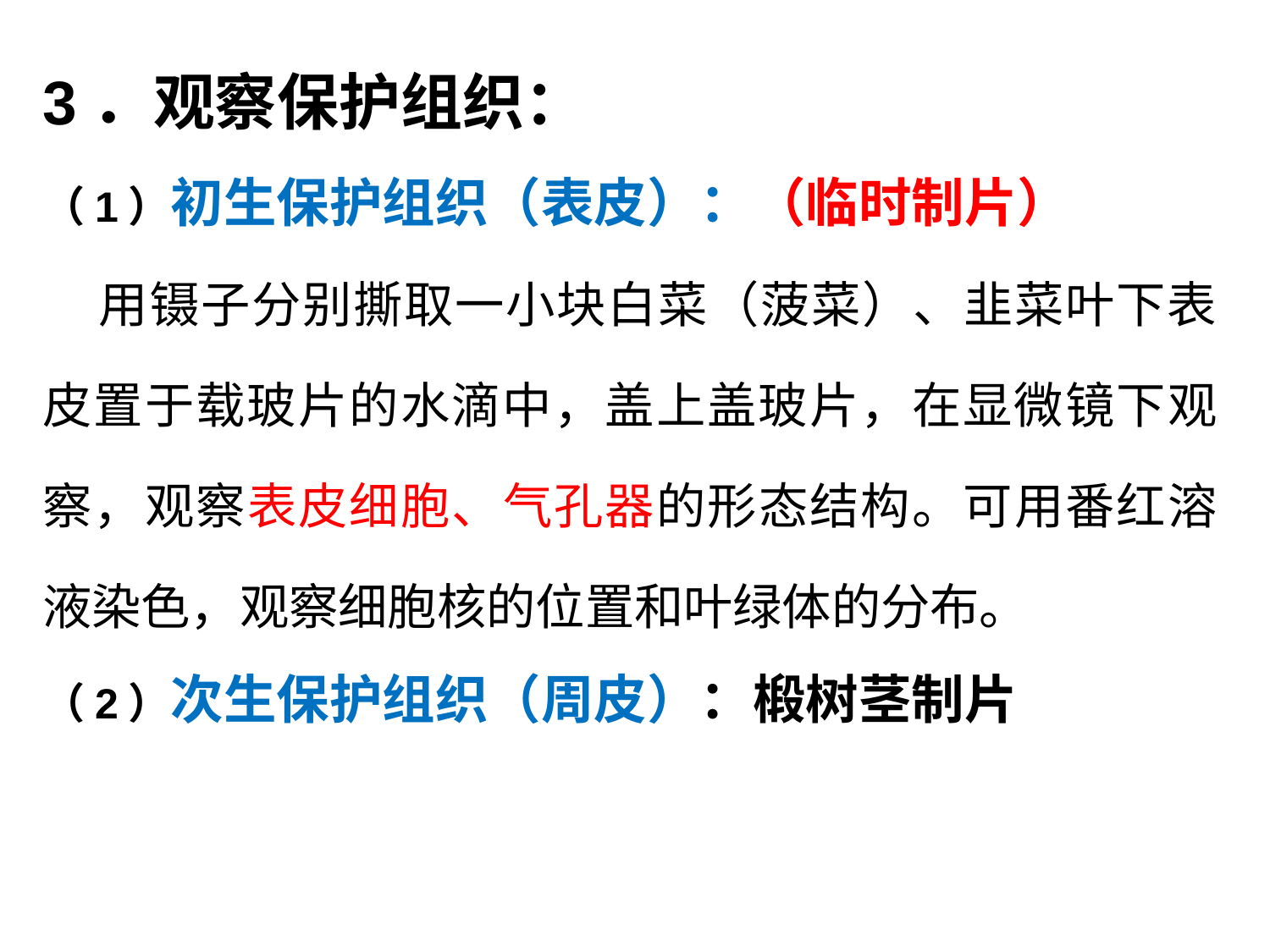

3．观察保护组织：
（1）初生保护组织（表皮）：（临时制片）
    用镊子分别撕取一小块白菜（菠菜）、韭菜叶下表皮置于载玻片的水滴中，盖上盖玻片，在显微镜下观察，观察表皮细胞、气孔器的形态结构。可用番红溶液染色，观察细胞核的位置和叶绿体的分布。
（2）次生保护组织（周皮）：椴树茎制片